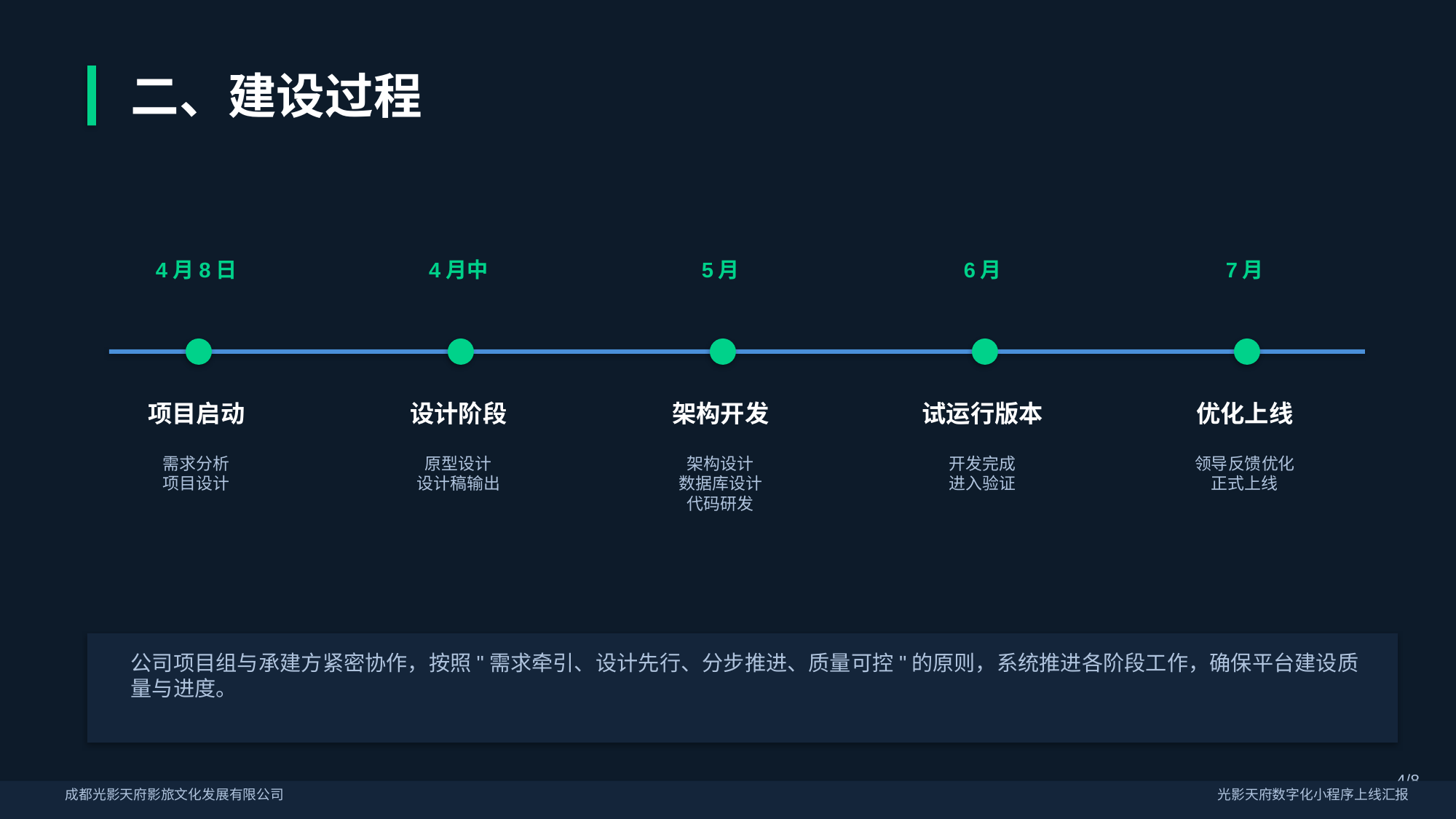

二、建设过程

4月8日
4月中
5月
6月
7月

项目启动
设计阶段
架构开发
试运行版本
优化上线
需求分析
项目设计
原型设计
设计稿输出
架构设计
数据库设计
代码研发
开发完成
进入验证
领导反馈优化
正式上线

公司项目组与承建方紧密协作，按照"需求牵引、设计先行、分步推进、质量可控"的原则，系统推进各阶段工作，确保平台建设质量与进度。
4/8

成都光影天府影旅文化发展有限公司
光影天府数字化小程序上线汇报